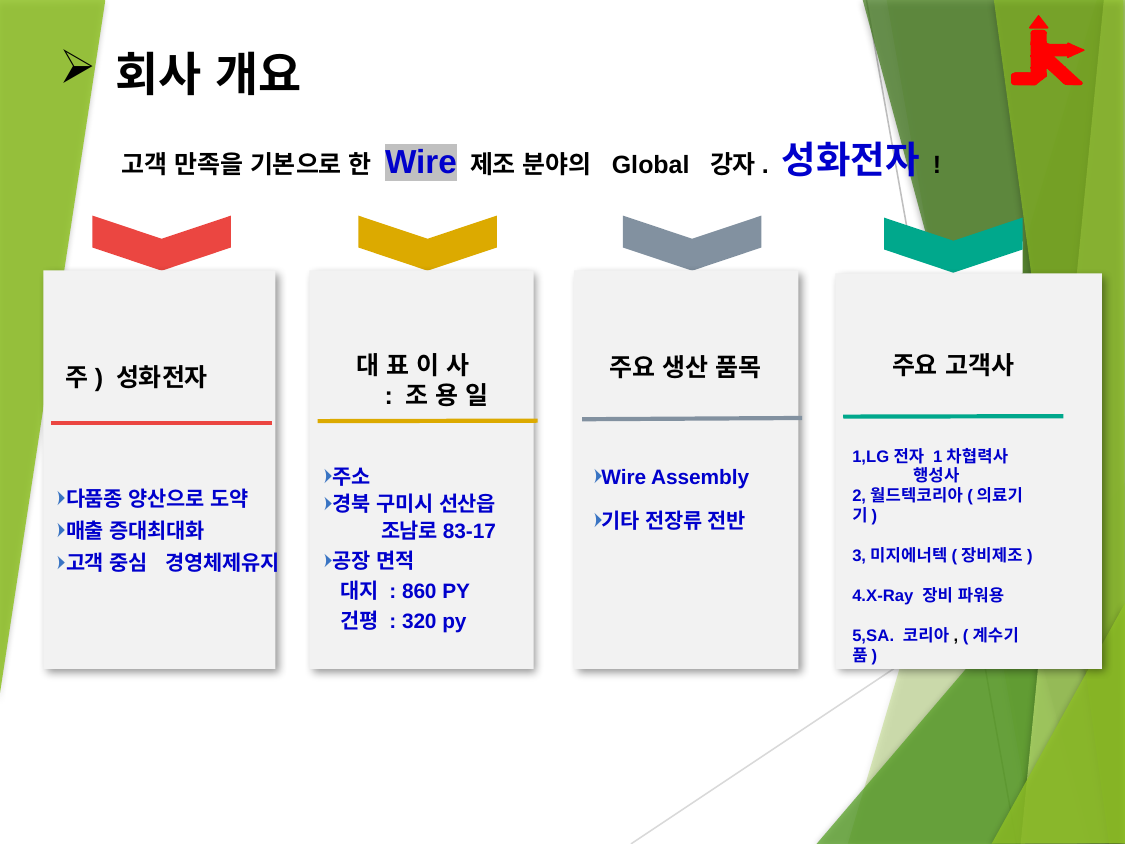

회사 개요
 고객 만족을 기본으로 한 Wire 제조 분야의  Global  강자. 성화전자 !

   주) 성화전자
대 표 이 사
    : 조 용 일
주요 고객사
주요 생산 품목
1,LG전자 1차협력사
            행성사
2,월드텍코리아(의료기기)

3,미지에너텍(장비제조)

4.X-Ray 장비 파워용

5,SA. 코리아, (계수기품)

다품종 양산으로 도약
매출 증대최대화
고객 중심   경영체제유지

주소
경북 구미시 선산읍
         조남로83-17
공장 면적
  대지 : 860 PY
  건평 : 320 py
Wire Assembly
기타 전장류 전반